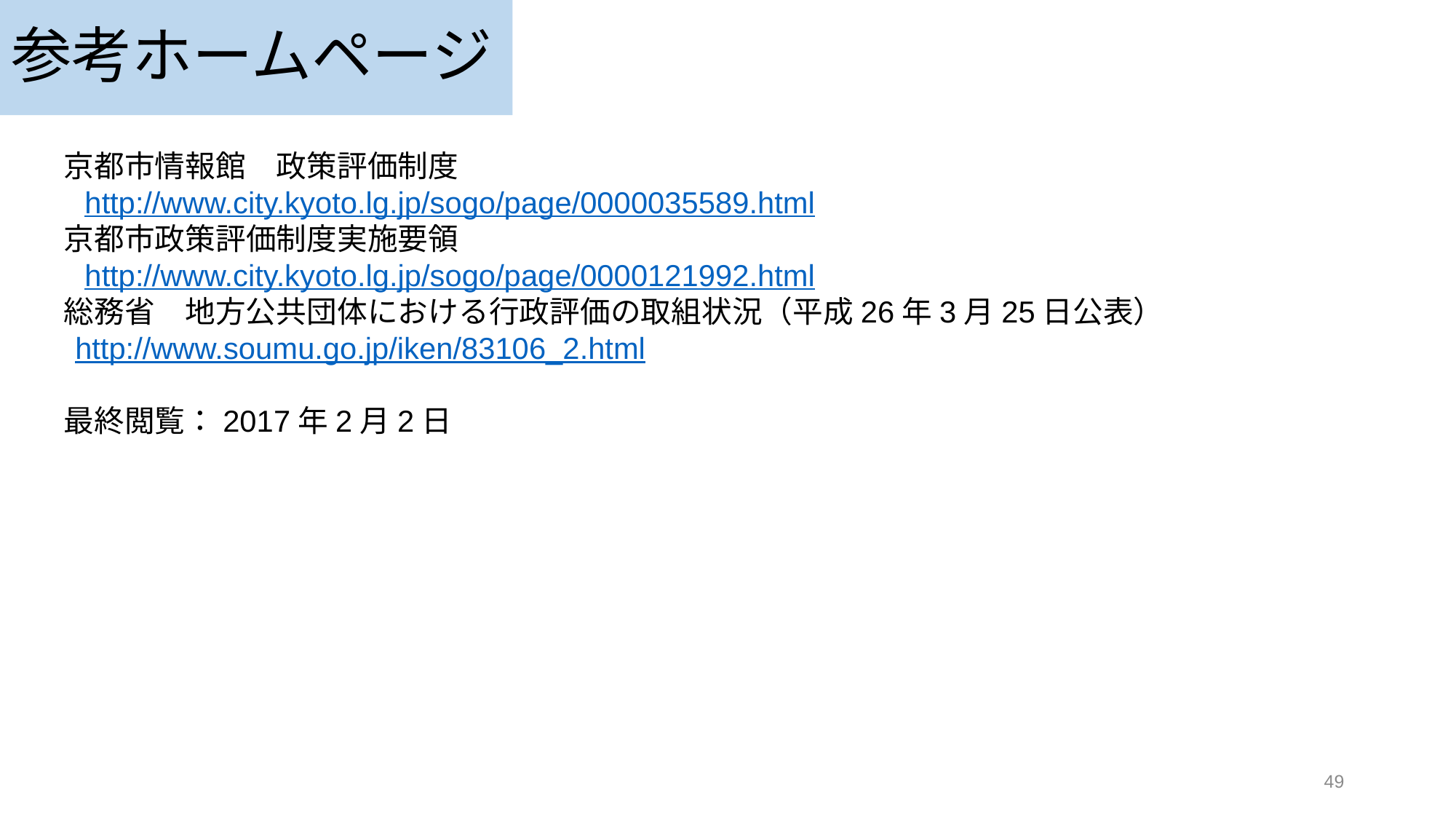

参考ホームページ
京都市情報館　政策評価制度
http://www.city.kyoto.lg.jp/sogo/page/0000035589.html
京都市政策評価制度実施要領
http://www.city.kyoto.lg.jp/sogo/page/0000121992.html
総務省　地方公共団体における行政評価の取組状況（平成26年3月25日公表）
http://www.soumu.go.jp/iken/83106_2.html

最終閲覧：2017年2月2日
49